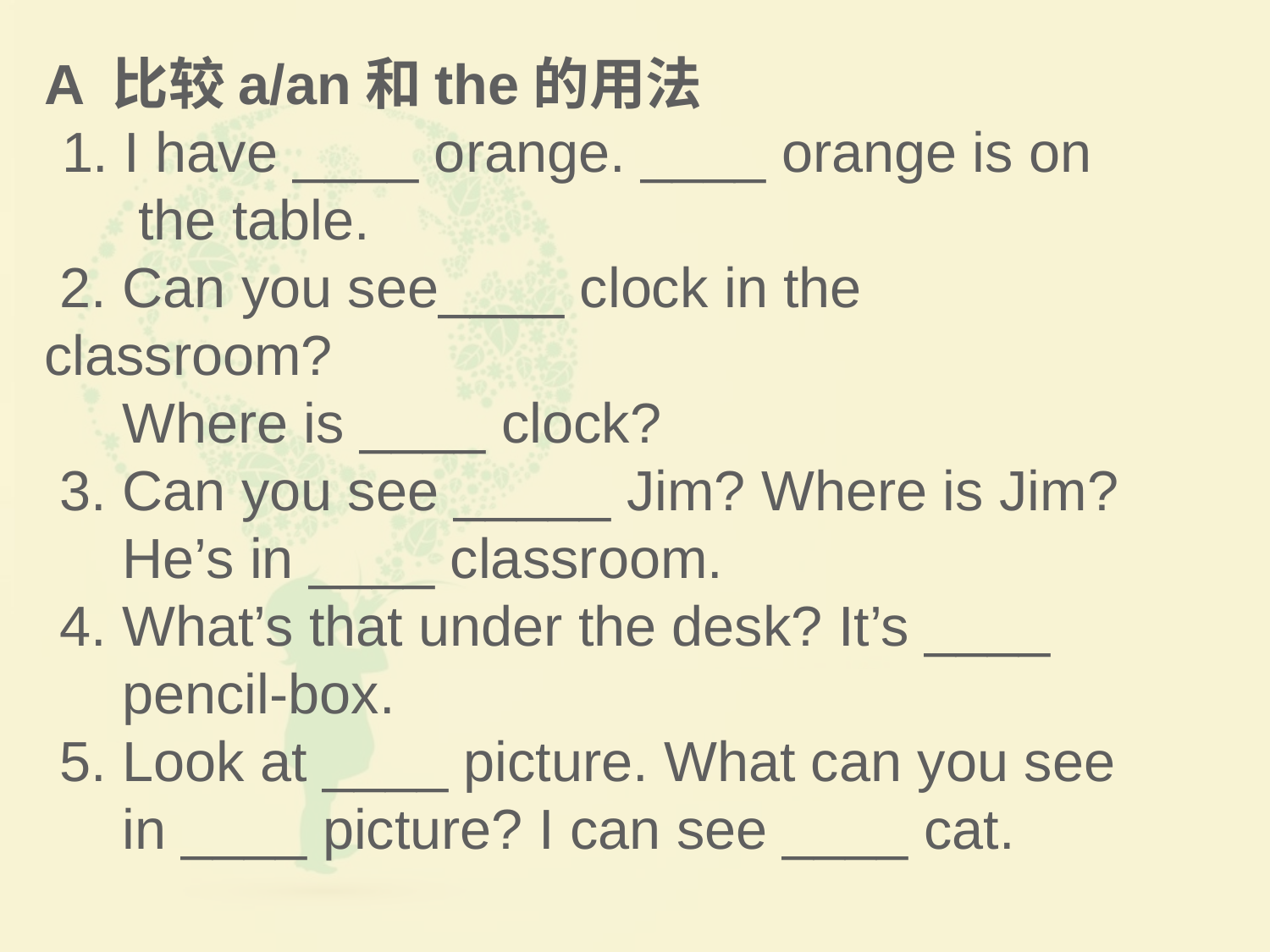

A 比较a/an和the的用法
  1. I have ____ orange. ____ orange is on
      the table.
 2. Can you see____ clock in the classroom?
     Where is ____ clock?
 3. Can you see _____ Jim? Where is Jim?
     He’s in ____ classroom.
 4. What’s that under the desk? It’s ____
     pencil-box.
 5. Look at ____ picture. What can you see
     in ____ picture? I can see ____ cat.